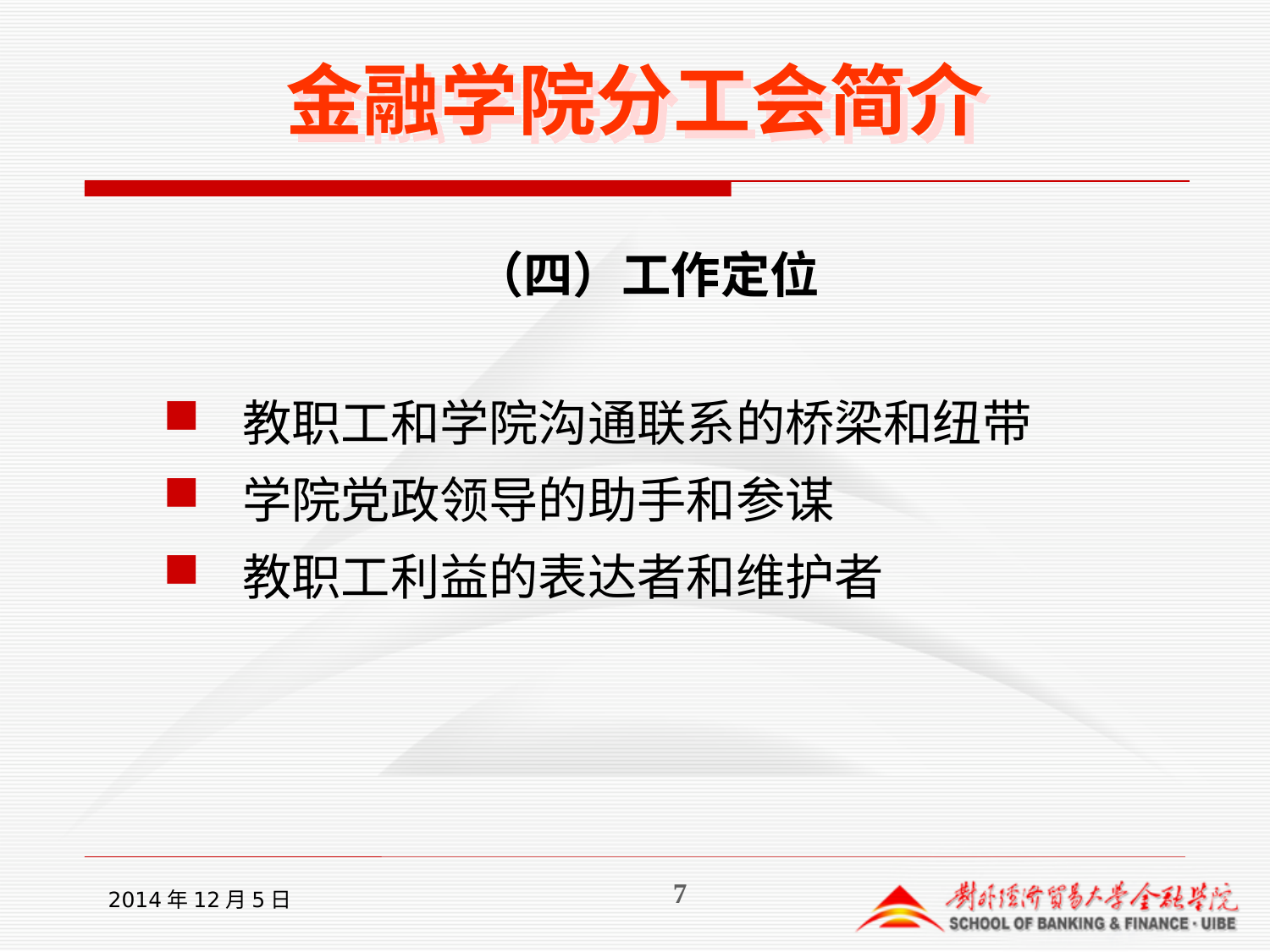

金融学院分工会简介
  （四）工作定位

教职工和学院沟通联系的桥梁和纽带
学院党政领导的助手和参谋
教职工利益的表达者和维护者

2014年12月5日